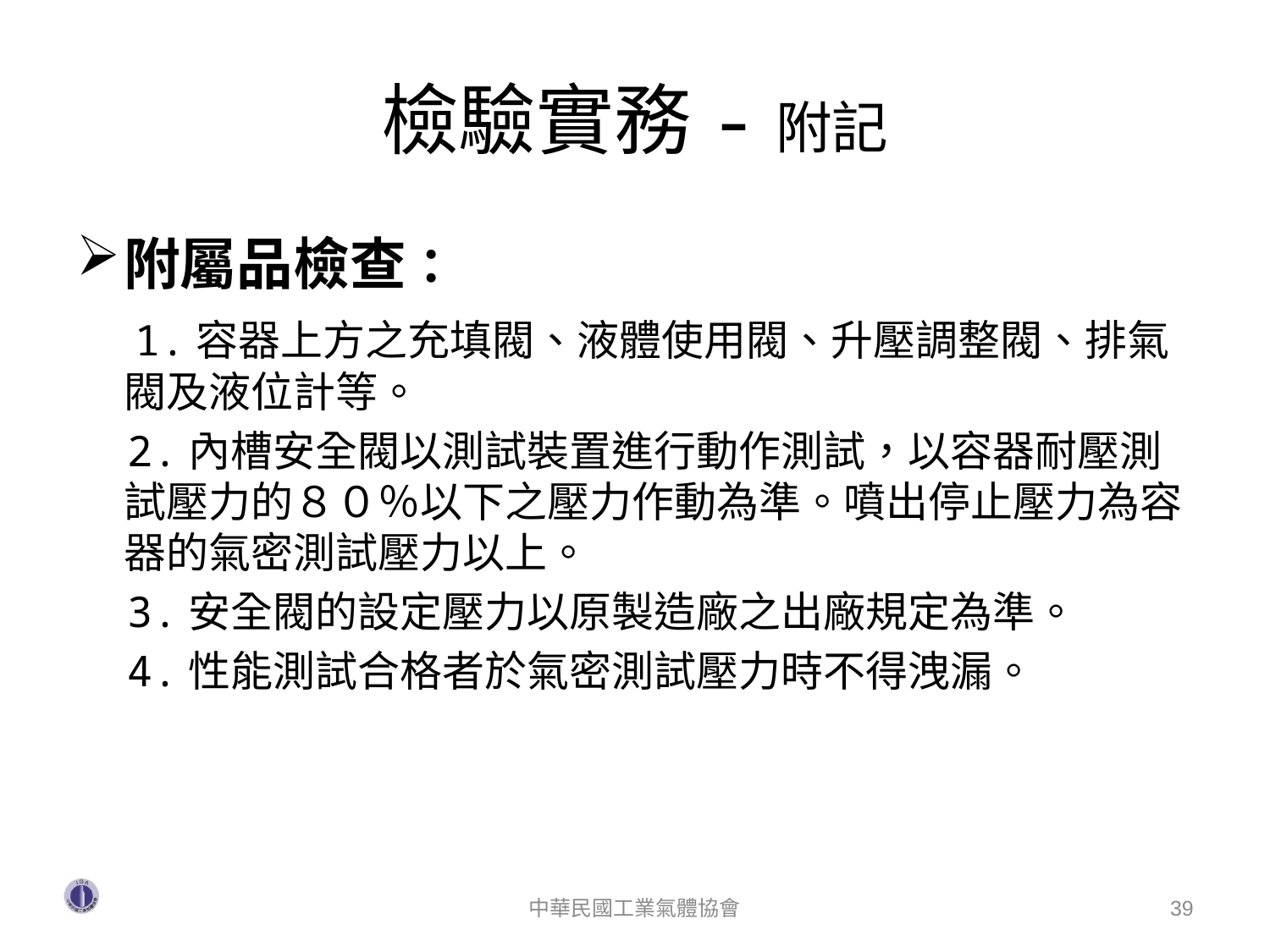

# 檢驗實務-附記
附屬品檢查：
  1.容器上方之充填閥、液體使用閥、升壓調整閥、排氣閥及液位計等。
  2.內槽安全閥以測試裝置進行動作測試，以容器耐壓測試壓力的８０％以下之壓力作動為準。噴出停止壓力為容器的氣密測試壓力以上。
  3.安全閥的設定壓力以原製造廠之出廠規定為準。
  4.性能測試合格者於氣密測試壓力時不得洩漏。

中華民國工業氣體協會
39